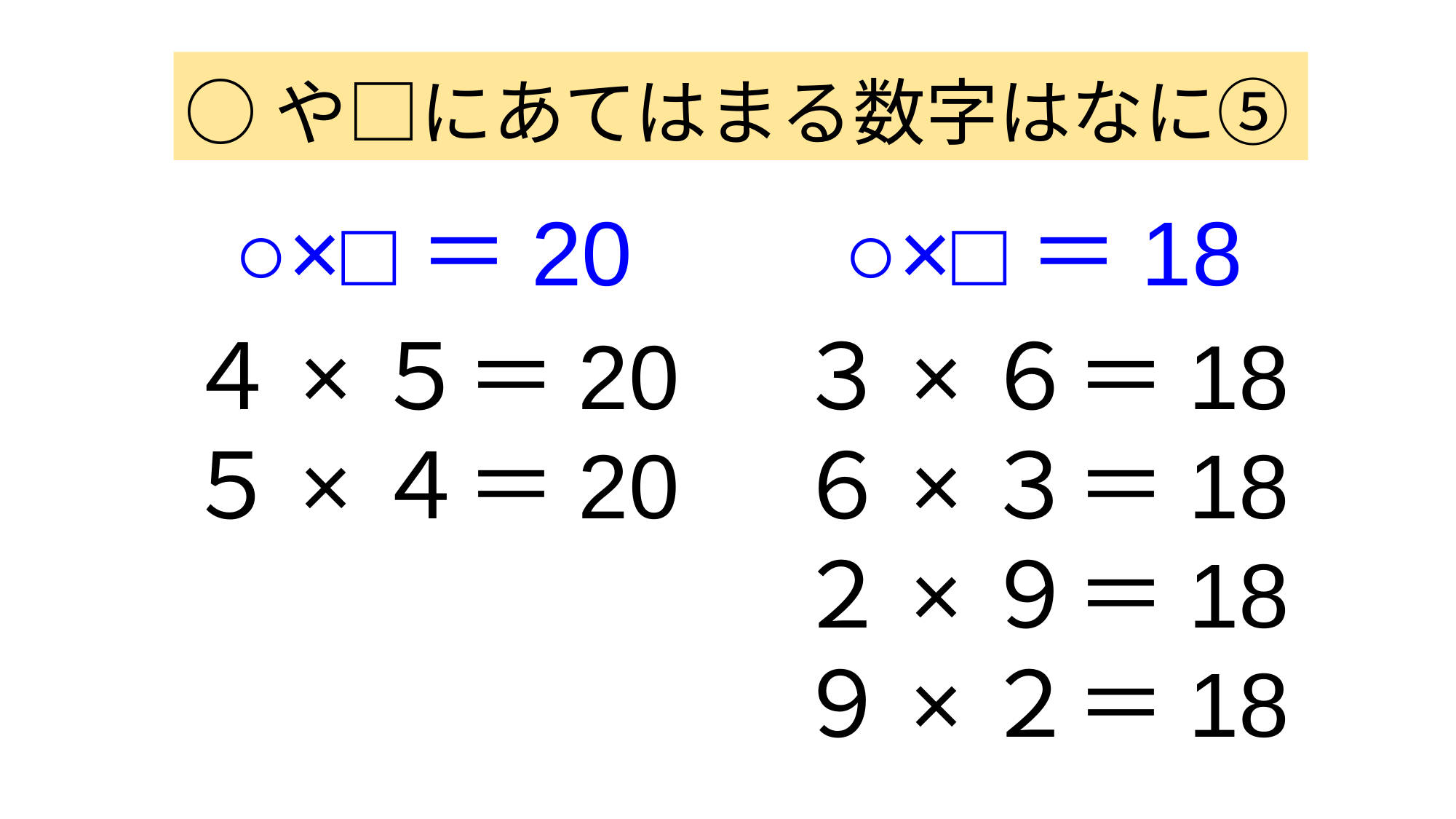

○や□にあてはまる数字はなに⑤
○×□＝20
○×□＝18
４×５＝20
５×４＝20
３×６＝18
６×３＝18
２×９＝18
９×２＝18